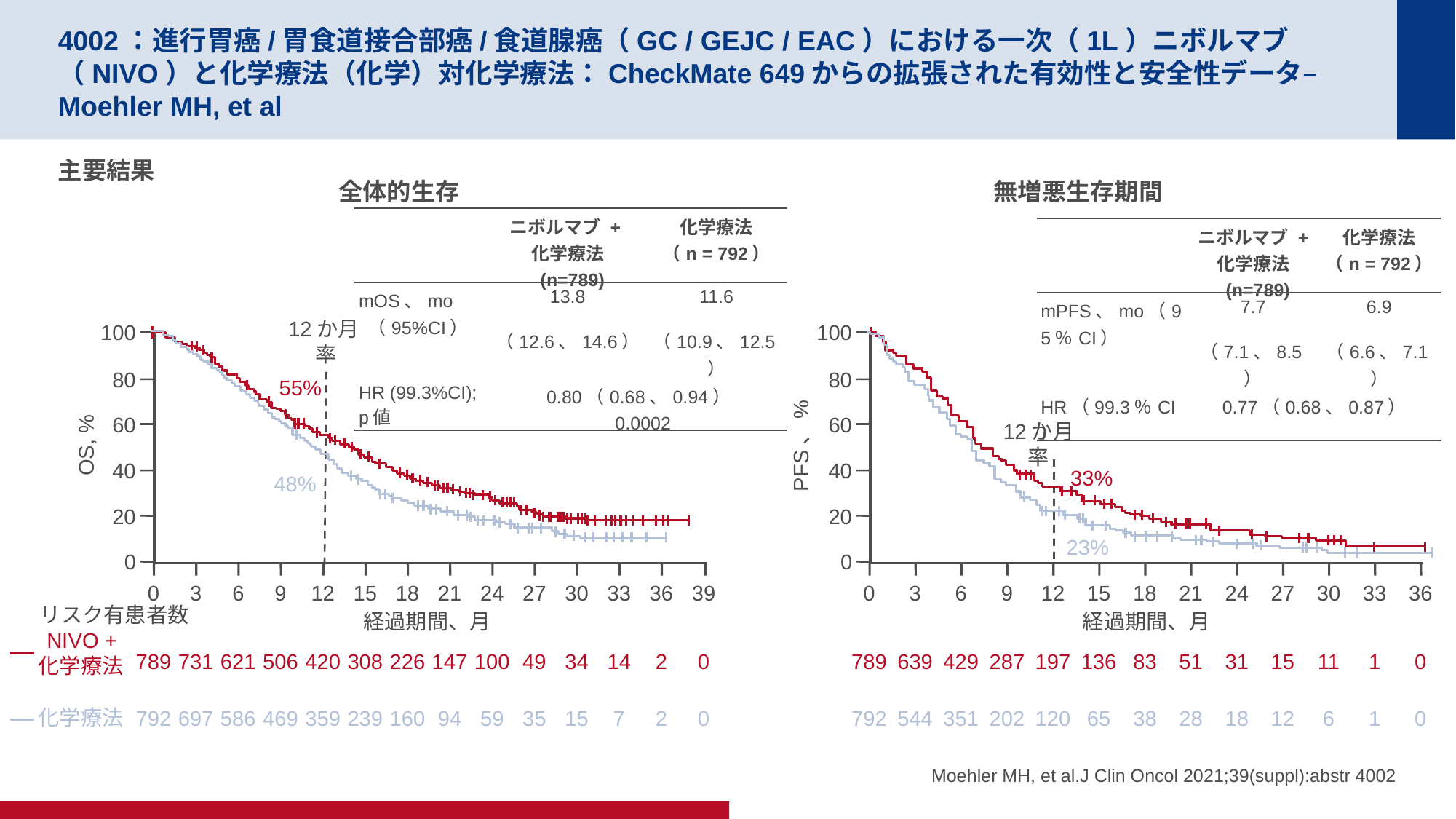

# 4002：進行胃癌/胃食道接合部癌/食道腺癌（GC / GEJC / EAC）における一次（1L）ニボルマブ（NIVO）と化学療法（化学）対化学療法：CheckMate 649からの拡張された有効性と安全性データ– Moehler MH, et al
主要結果
全体的生存
無増悪生存期間
|  | ニボルマブ + 化学療法 (n=789) | 化学療法 （n = 792） |
| --- | --- | --- |
| mOS、mo （95%CI） | 13.8 （12.6、14.6） | 11.6 （10.9、12.5） |
| HR (99.3%CI); p値 | 0.80（0.68、0.94） 0.0002 |  |
|  | ニボルマブ + 化学療法 (n=789) | 化学療法 （n = 792） |
| --- | --- | --- |
| mPFS、mo（95％CI） | 7.7 （7.1、8.5） | 6.9 （6.6、7.1） |
| HR（99.3％CI） | 0.77（0.68、0.87） |  |
12か月
率
100
100

80
80
55%

60
60
12か月
率

OS, %
PFS、%
40
40
33%
48%

20
20

23%
0
0

0
3
6
9
12
15
18
21
24
27
30
33
36
789
639
429
287
197
136
83
51
31
15
11
1
0
792
544
351
202
120
65
38
28
18
12
6
1
0
0
3
6
9
12
15
18
21
24
27
30
33
36
39
リスク有患者数
経過期間、月
経過期間、月
NIVO +
化学療法
789
731
621
506
420
308
226
147
100
49
34
14
2
0
化学療法
792
697
586
469
359
239
160
94
59
35
15
7
2
0
Moehler MH, et al.J Clin Oncol 2021;39(suppl):abstr 4002